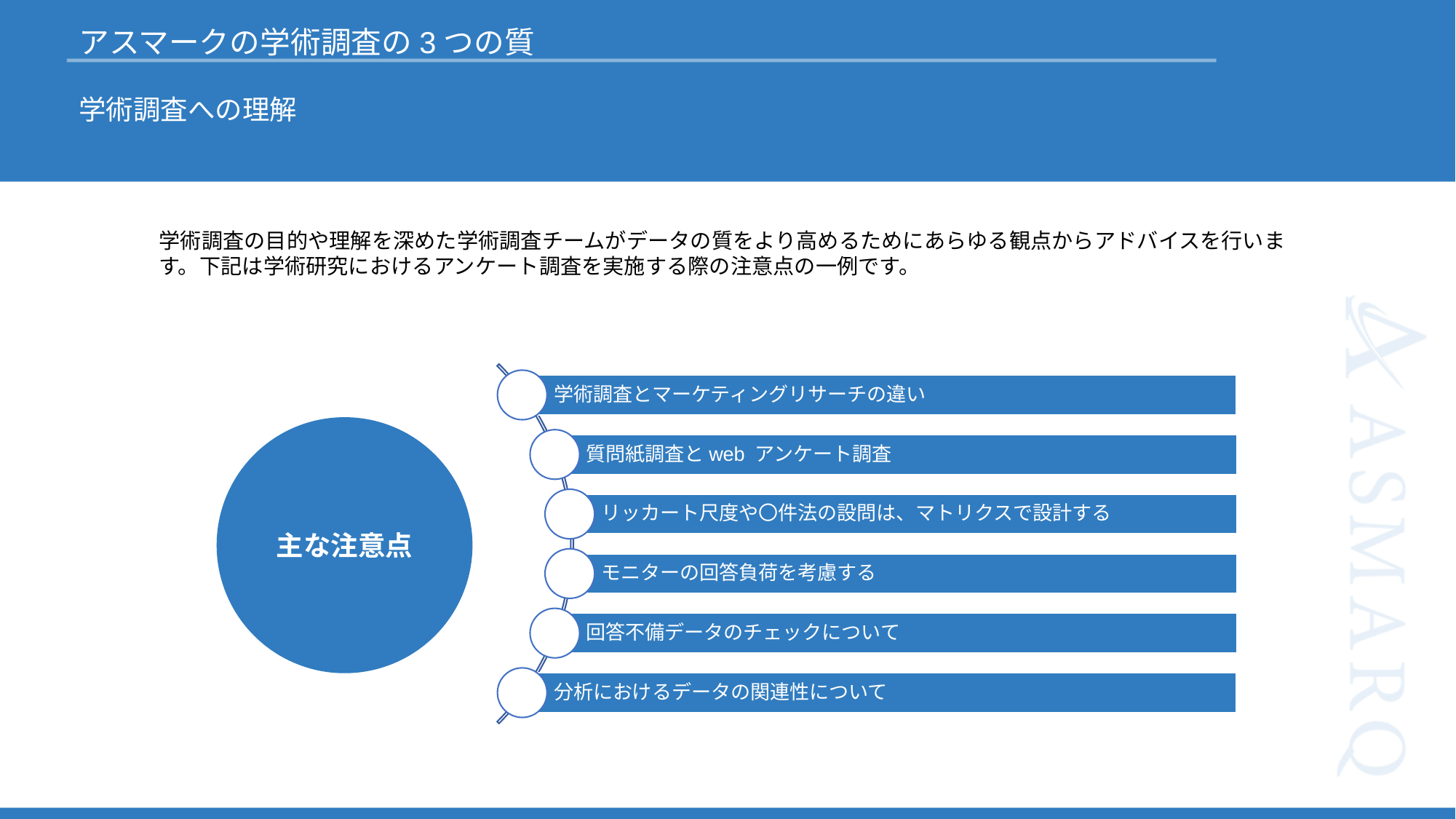

アスマークの学術調査の3つの質

学術調査への理解
学術調査の目的や理解を深めた学術調査チームがデータの質をより高めるためにあらゆる観点からアドバイスを行います。下記は学術研究におけるアンケート調査を実施する際の注意点の一例です。
学術調査とマーケティングリサーチの違い
質問紙調査とweb アンケート調査
リッカート尺度や〇件法の設問は、マトリクスで設計する
モニターの回答負荷を考慮する
回答不備データのチェックについて
分析におけるデータの関連性について
主な注意点